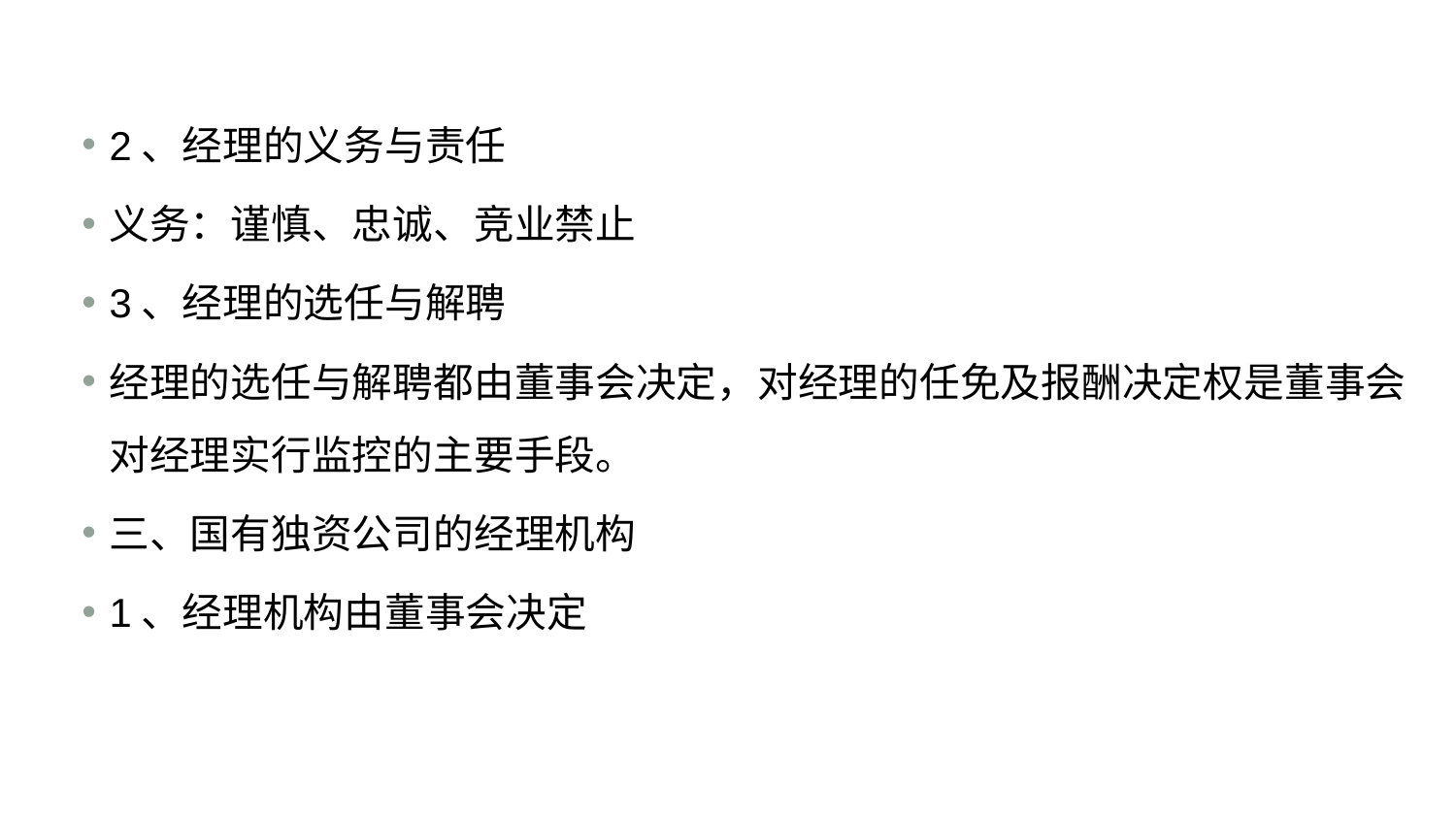

#
2、经理的义务与责任
义务：谨慎、忠诚、竞业禁止
3、经理的选任与解聘
经理的选任与解聘都由董事会决定，对经理的任免及报酬决定权是董事会对经理实行监控的主要手段。
三、国有独资公司的经理机构
1、经理机构由董事会决定